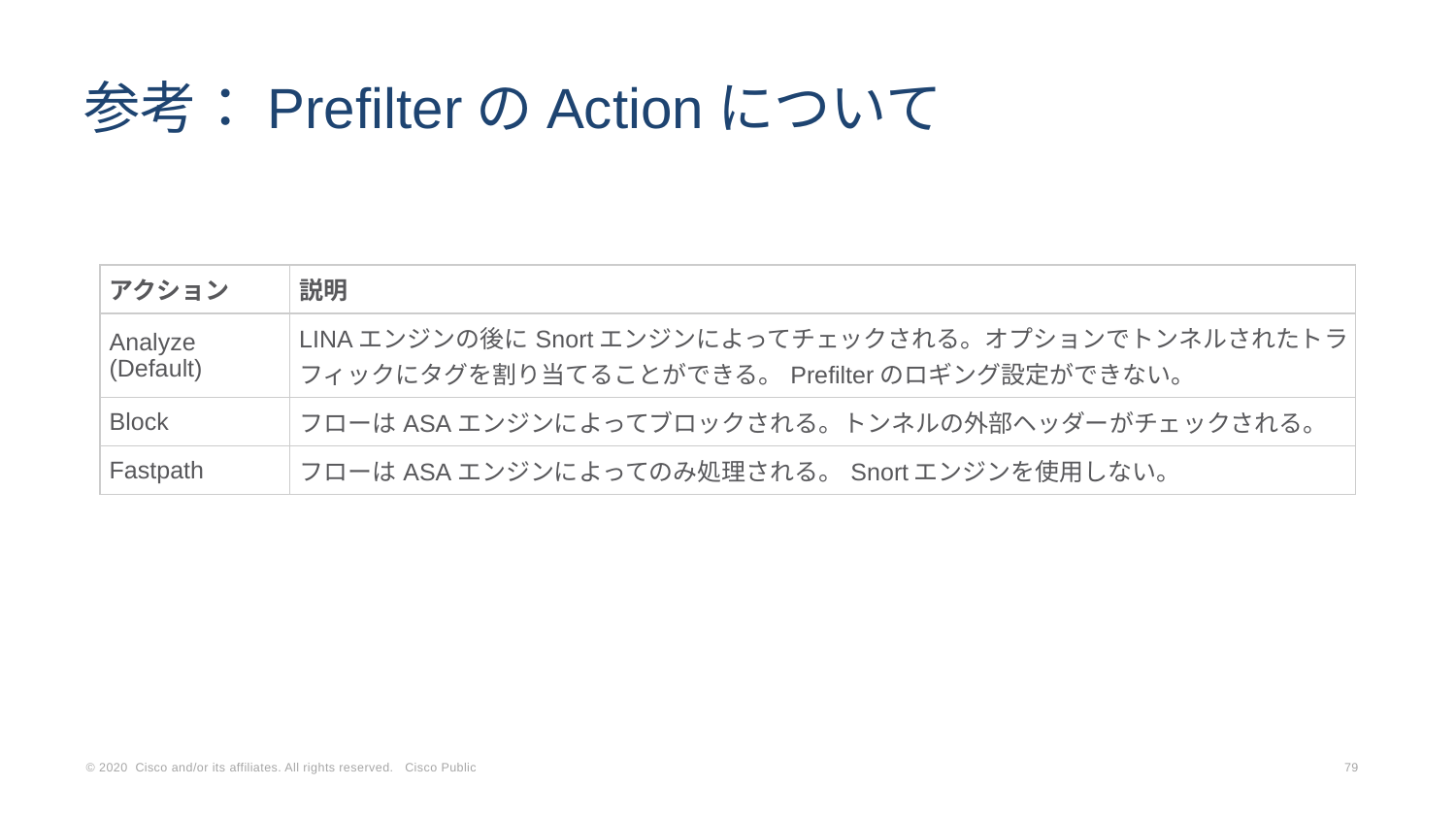

# 参考：PrefilterのActionについて
| アクション | 説明 |
| --- | --- |
| Analyze (Default) | LINAエンジンの後にSnortエンジンによってチェックされる。オプションでトンネルされたトラフィックにタグを割り当てることができる。Prefilterのロギング設定ができない。 |
| Block | フローはASAエンジンによってブロックされる。トンネルの外部ヘッダーがチェックされる。 |
| Fastpath | フローはASAエンジンによってのみ処理される。Snortエンジンを使用しない。 |